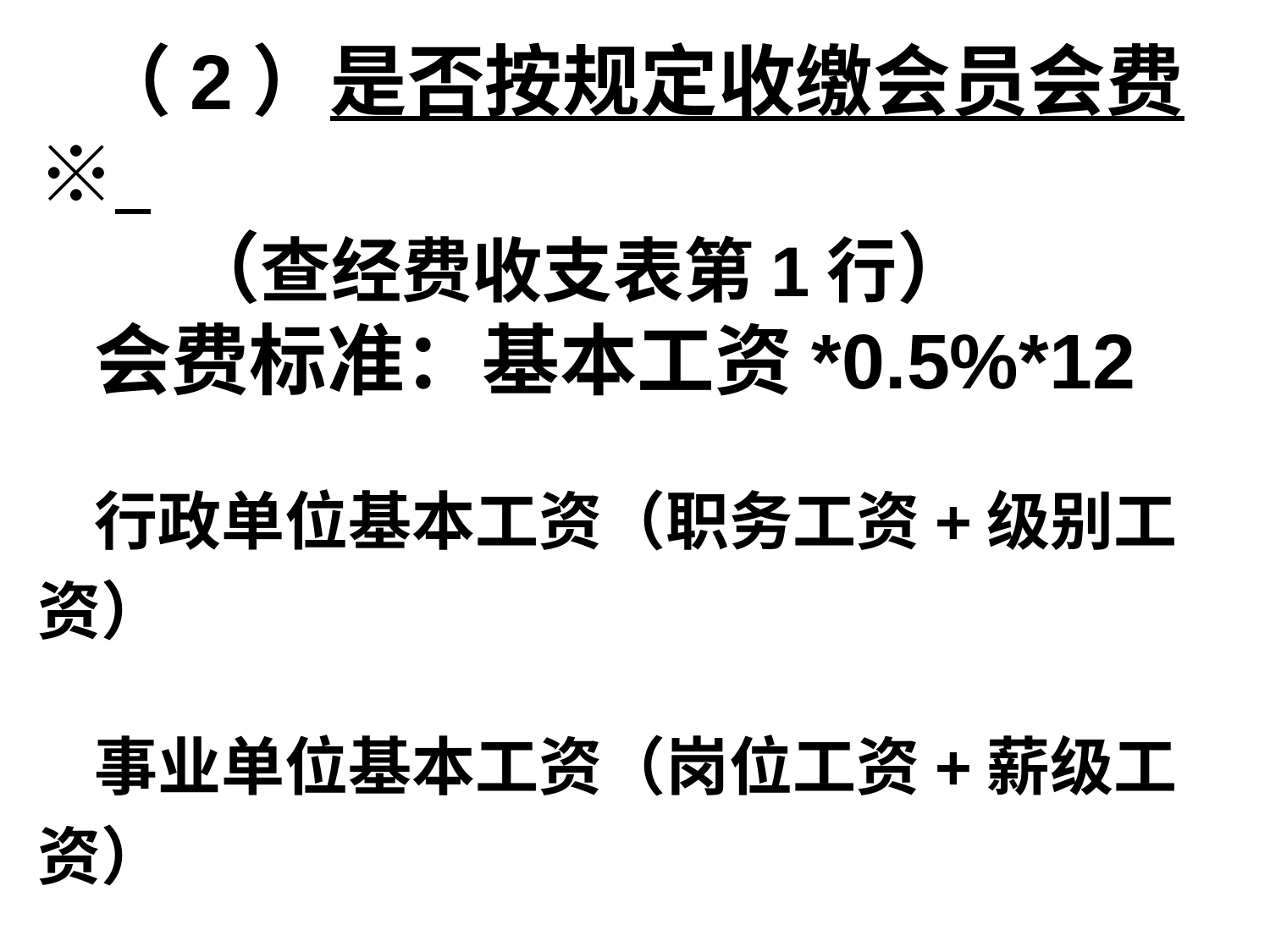

#
（2）是否按规定收缴会员会费※
    （查经费收支表第1行）
会费标准：基本工资*0.5%*12

行政单位基本工资（职务工资+级别工资）

事业单位基本工资（岗位工资+薪级工资）

企业单位基本工资（岗位工资+技能工资）